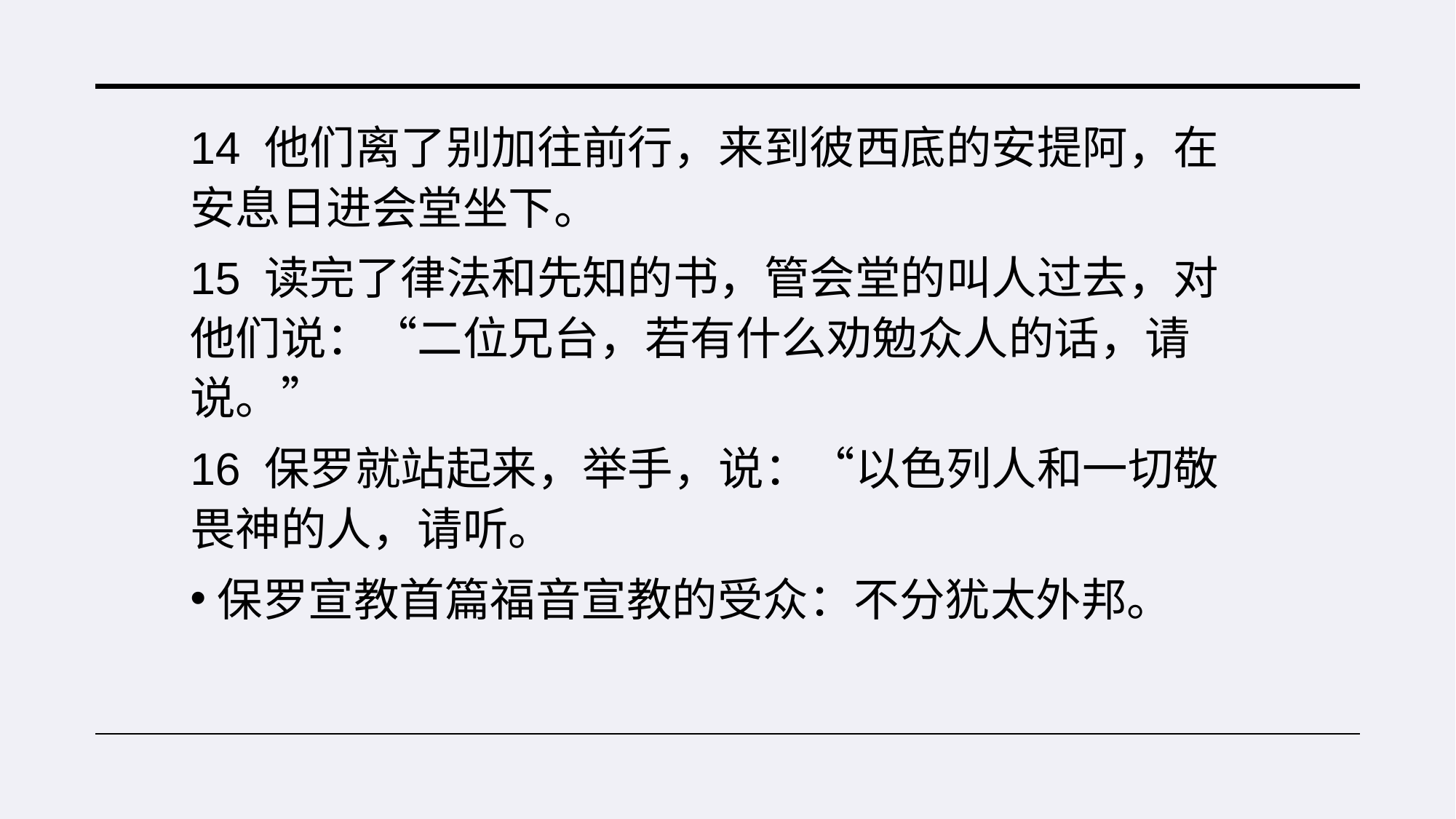

14 他们离了别加往前行，来到彼西底的安提阿，在安息日进会堂坐下。
15 读完了律法和先知的书，管会堂的叫人过去，对他们说：“二位兄台，若有什么劝勉众人的话，请说。”
16 保罗就站起来，举手，说：“以色列人和一切敬畏神的人，请听。
保罗宣教首篇福音宣教的受众：不分犹太外邦。